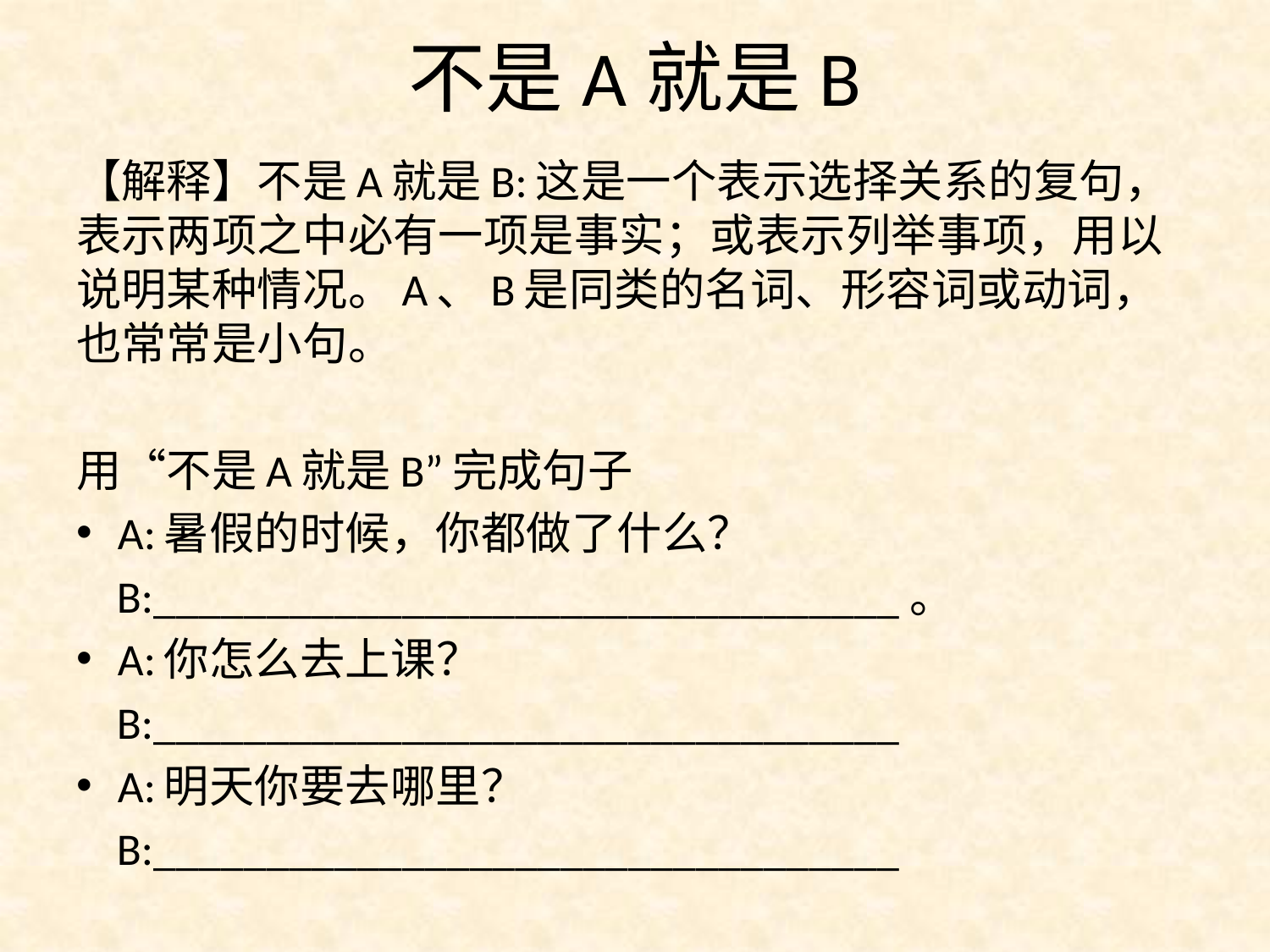

# 不是A就是B
【解释】不是A就是B:这是一个表示选择关系的复句，表示两项之中必有一项是事实；或表示列举事项，用以说明某种情况。A、B是同类的名词、形容词或动词，也常常是小句。

用“不是A就是B”完成句子
A:暑假的时候，你都做了什么？
    B:_________________________________。
A:你怎么去上课？
    B:_________________________________
A:明天你要去哪里？
    B:_________________________________